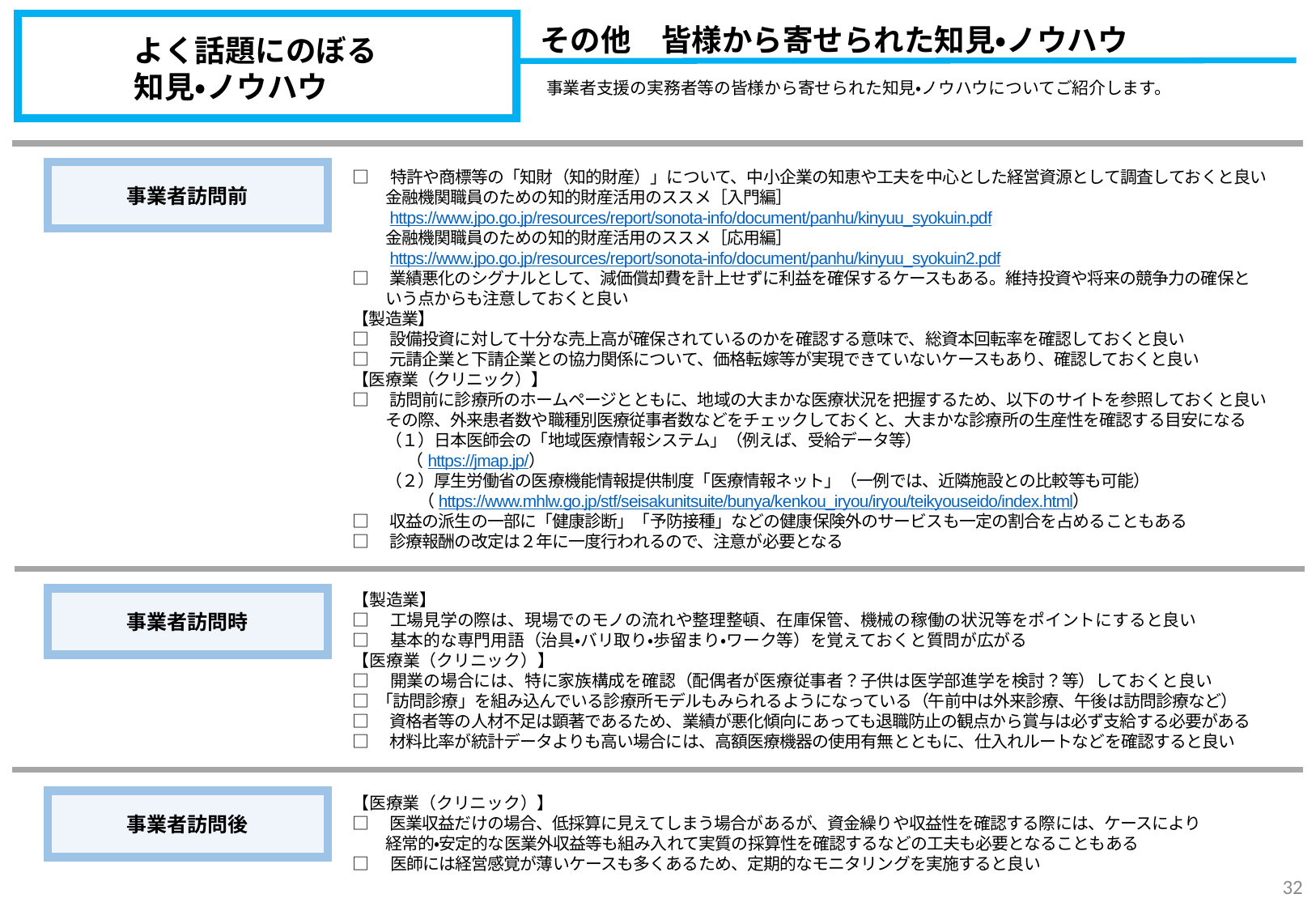

その他　皆様から寄せられた知見・ノウハウ
よく話題にのぼる
知見・ノウハウ
事業者支援の実務者等の皆様から寄せられた知見・ノウハウについてご紹介します。
□　特許や商標等の「知財（知的財産）」について、中小企業の知恵や工夫を中心とした経営資源として調査しておくと良い
　　金融機関職員のための知的財産活用のススメ［入門編］
　　https://www.jpo.go.jp/resources/report/sonota-info/document/panhu/kinyuu_syokuin.pdf
　　金融機関職員のための知的財産活用のススメ［応用編］
　　https://www.jpo.go.jp/resources/report/sonota-info/document/panhu/kinyuu_syokuin2.pdf
□　業績悪化のシグナルとして、減価償却費を計上せずに利益を確保するケースもある。維持投資や将来の競争力の確保と
　　いう点からも注意しておくと良い
【製造業】
□　設備投資に対して十分な売上高が確保されているのかを確認する意味で、総資本回転率を確認しておくと良い
□　元請企業と下請企業との協力関係について、価格転嫁等が実現できていないケースもあり、確認しておくと良い
【医療業（クリニック）】
□　訪問前に診療所のホームページとともに、地域の大まかな医療状況を把握するため、以下のサイトを参照しておくと良い
　　その際、外来患者数や職種別医療従事者数などをチェックしておくと、大まかな診療所の生産性を確認する目安になる
　　（１）日本医師会の「地域医療情報システム」（例えば、受給データ等）
               （https://jmap.jp/）
　　（２）厚生労働省の医療機能情報提供制度「医療情報ネット」（一例では、近隣施設との比較等も可能）
　　　　（https://www.mhlw.go.jp/stf/seisakunitsuite/bunya/kenkou_iryou/iryou/teikyouseido/index.html）
□　収益の派生の一部に「健康診断」「予防接種」などの健康保険外のサービスも一定の割合を占めることもある
□　診療報酬の改定は２年に一度行われるので、注意が必要となる
事業者訪問前
【製造業】
□　工場見学の際は、現場でのモノの流れや整理整頓、在庫保管、機械の稼働の状況等をポイントにすると良い
□　基本的な専門用語（治具・バリ取り・歩留まり・ワーク等）を覚えておくと質問が広がる
【医療業（クリニック）】
□　開業の場合には、特に家族構成を確認（配偶者が医療従事者？子供は医学部進学を検討？等）しておくと良い
□ 「訪問診療」を組み込んでいる診療所モデルもみられるようになっている（午前中は外来診療、午後は訪問診療など）
□　資格者等の人材不足は顕著であるため、業績が悪化傾向にあっても退職防止の観点から賞与は必ず支給する必要がある
□　材料比率が統計データよりも高い場合には、高額医療機器の使用有無とともに、仕入れルートなどを確認すると良い
事業者訪問時
【医療業（クリニック）】
□　医業収益だけの場合、低採算に見えてしまう場合があるが、資金繰りや収益性を確認する際には、ケースにより
　　経常的・安定的な医業外収益等も組み入れて実質の採算性を確認するなどの工夫も必要となることもある
□　医師には経営感覚が薄いケースも多くあるため、定期的なモニタリングを実施すると良い
事業者訪問後
32